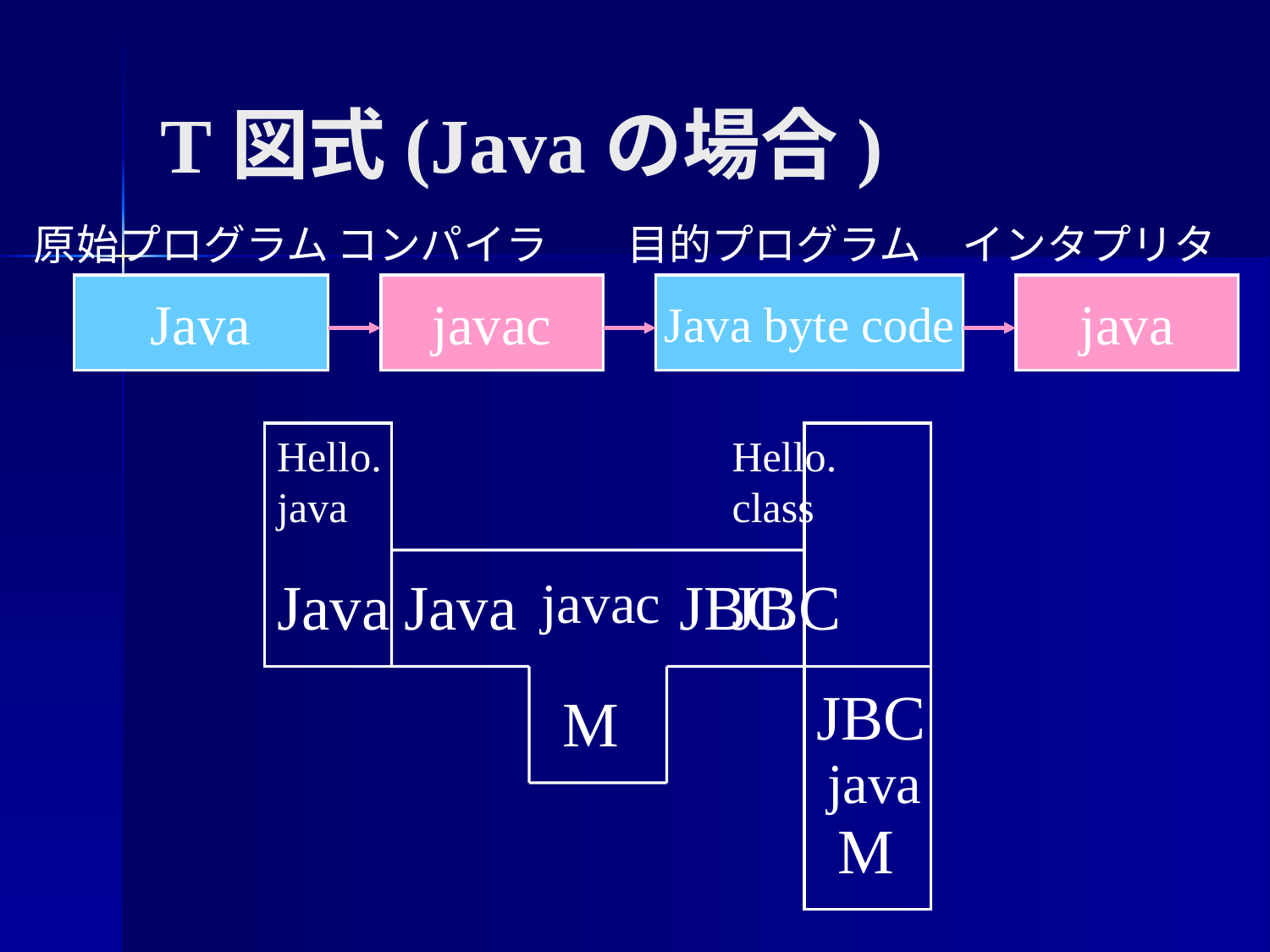

# T図式(Javaの場合)
原始プログラム
コンパイラ
javac

目的プログラム
Java byte code

インタプリタ
java

Java

Hello.
java
Java

Hello.
class
JBC

Java
javac
JBC

M

JBC
java
M